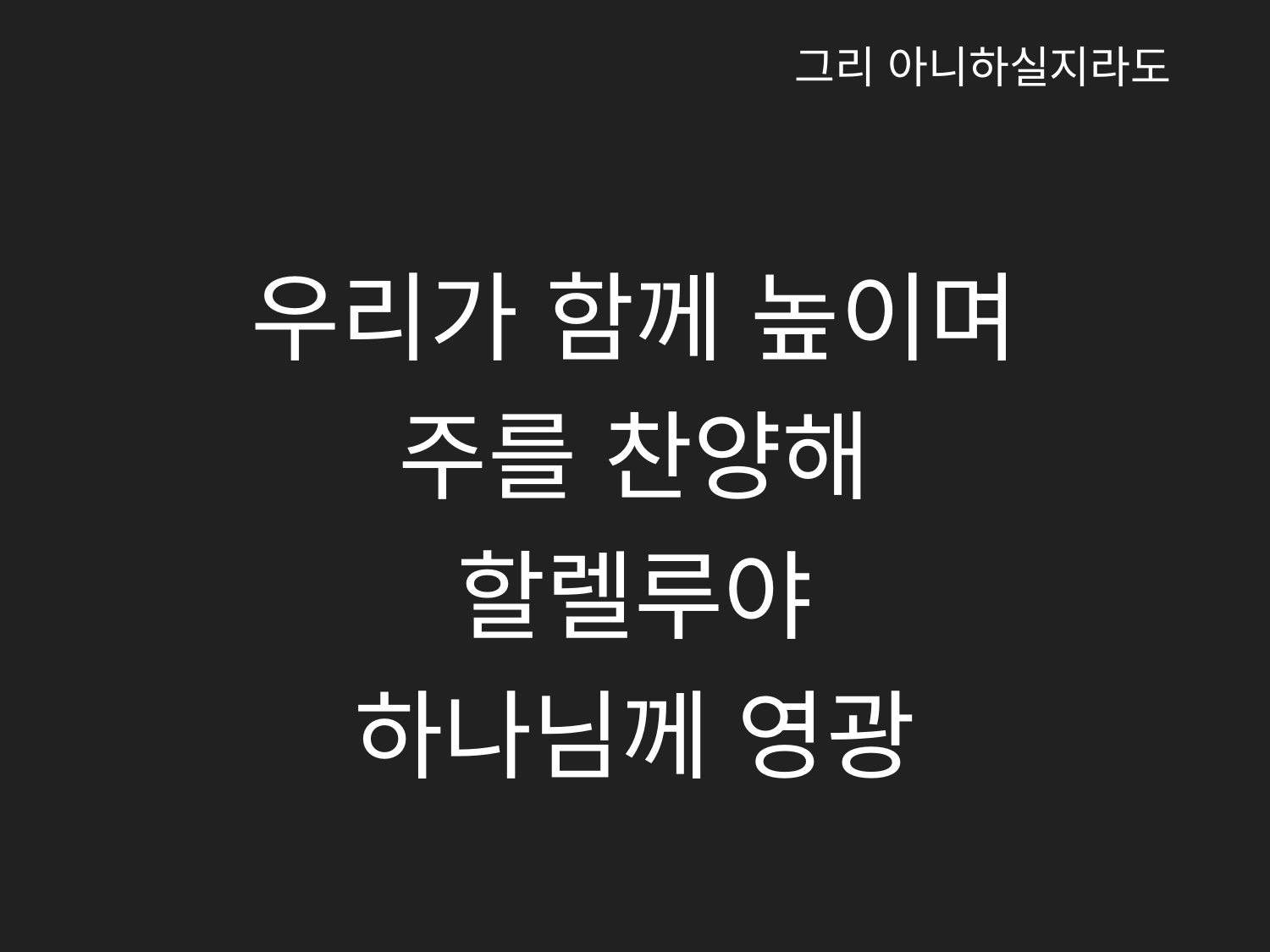

그리 아니하실지라도
우리가 함께 높이며
주를 찬양해
할렐루야
하나님께 영광